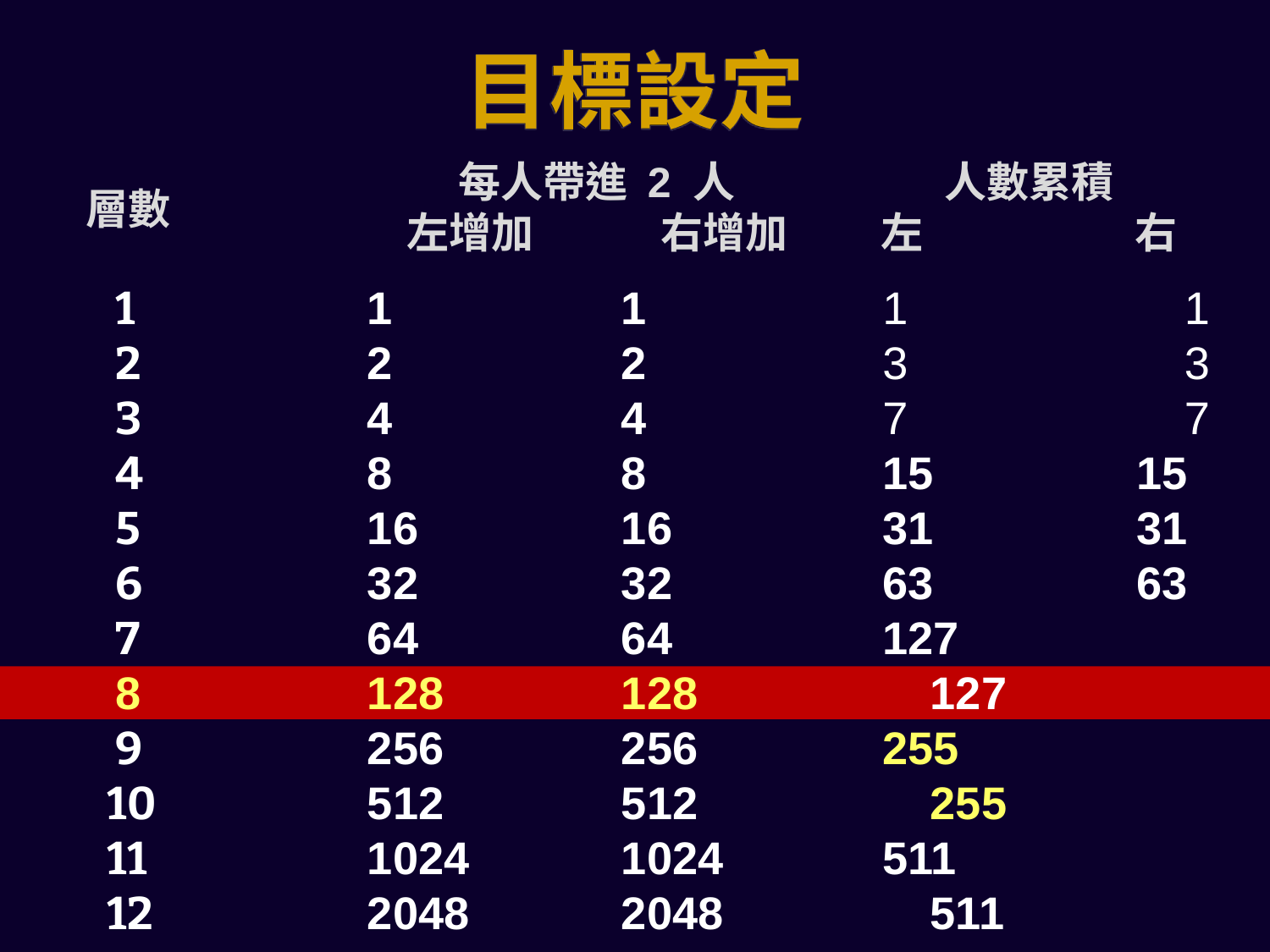

目標設定
每人帶進 2 人
左增加	右增加
人數累積
左		右
層數
 1
 2
 3
 4
 5
 6
 7
 8
 9
10
11
12
1		1
2		2
4		4
8		8
16		16
32		32
64		64
128		128
256		256
512		512
1024		1024
2048		2048
1			1
3			3
7			7
                15
                31
                63
127		127
255		255
511		511
1023		1023
2047		2047
4095		4095